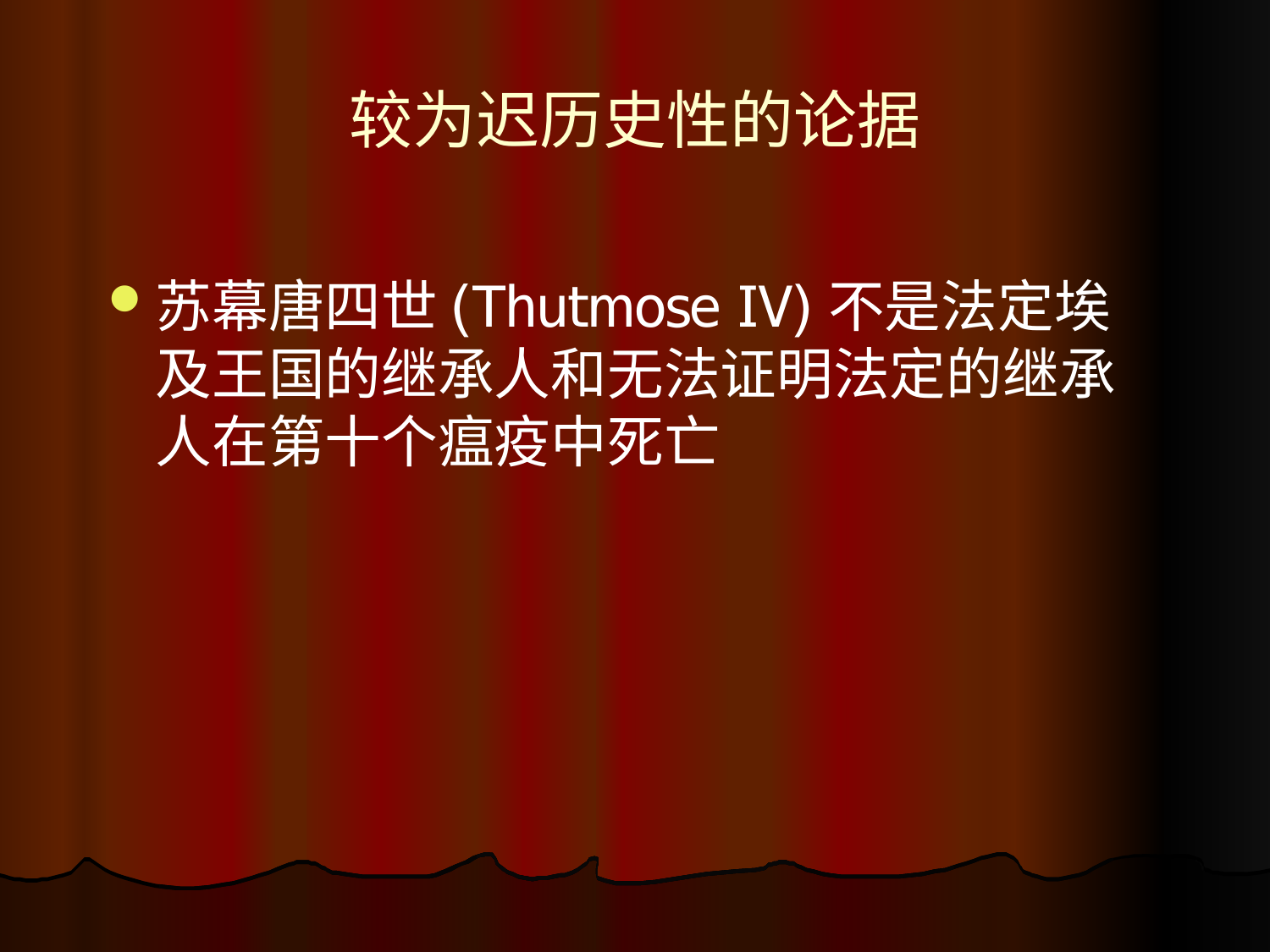

# 较为迟历史性的论据
苏幕唐四世(Thutmose IV)不是法定埃及王国的继承人和无法证明法定的继承人在第十个瘟疫中死亡